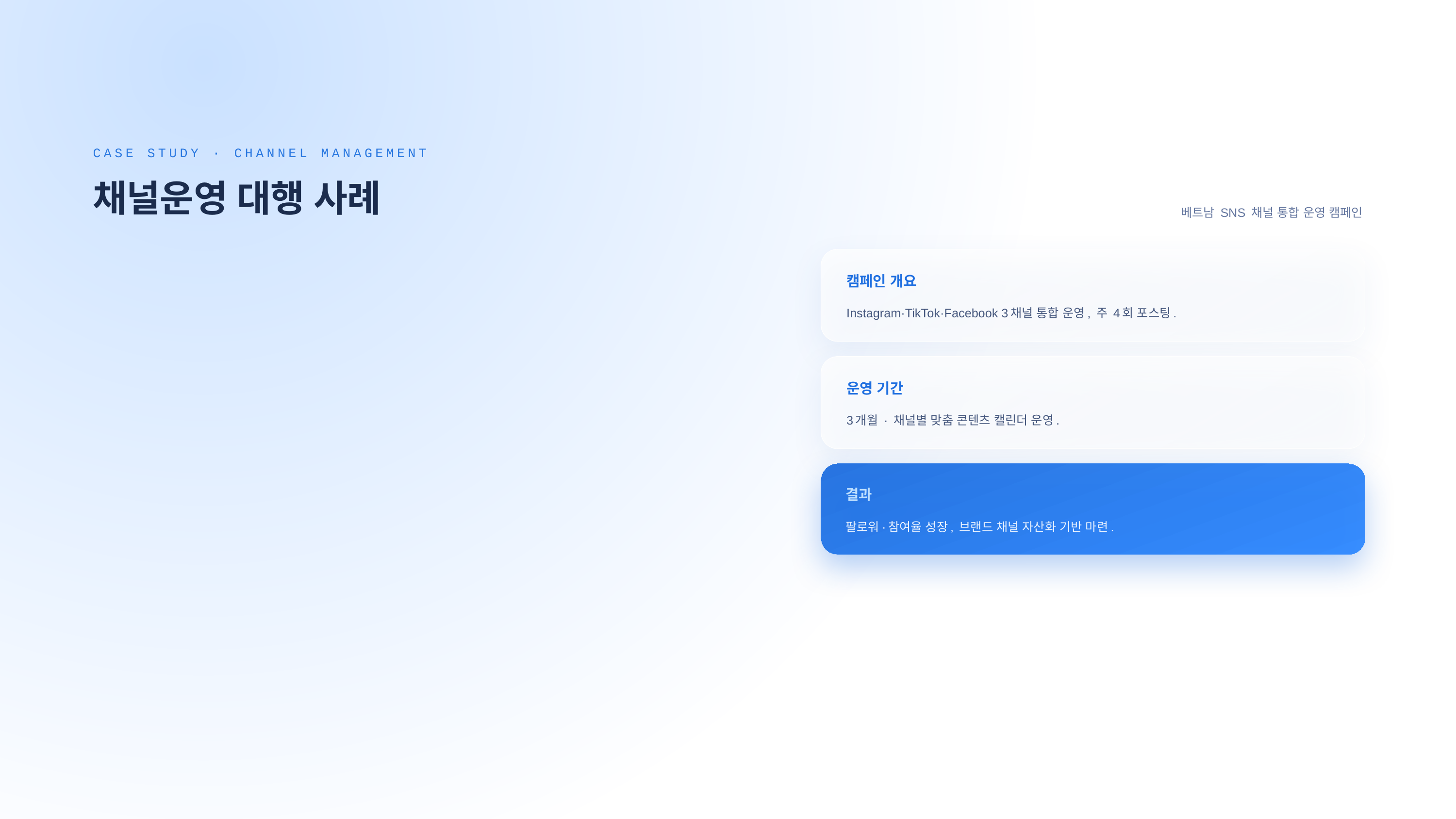

CASE STUDY · CHANNEL MANAGEMENT
채널운영 대행 사례
베트남 SNS 채널 통합 운영 캠페인

캠페인 개요
Instagram·TikTok·Facebook 3채널 통합 운영, 주 4회 포스팅.

운영 기간
3개월 · 채널별 맞춤 콘텐츠 캘린더 운영.

결과
팔로워·참여율 성장, 브랜드 채널 자산화 기반 마련.